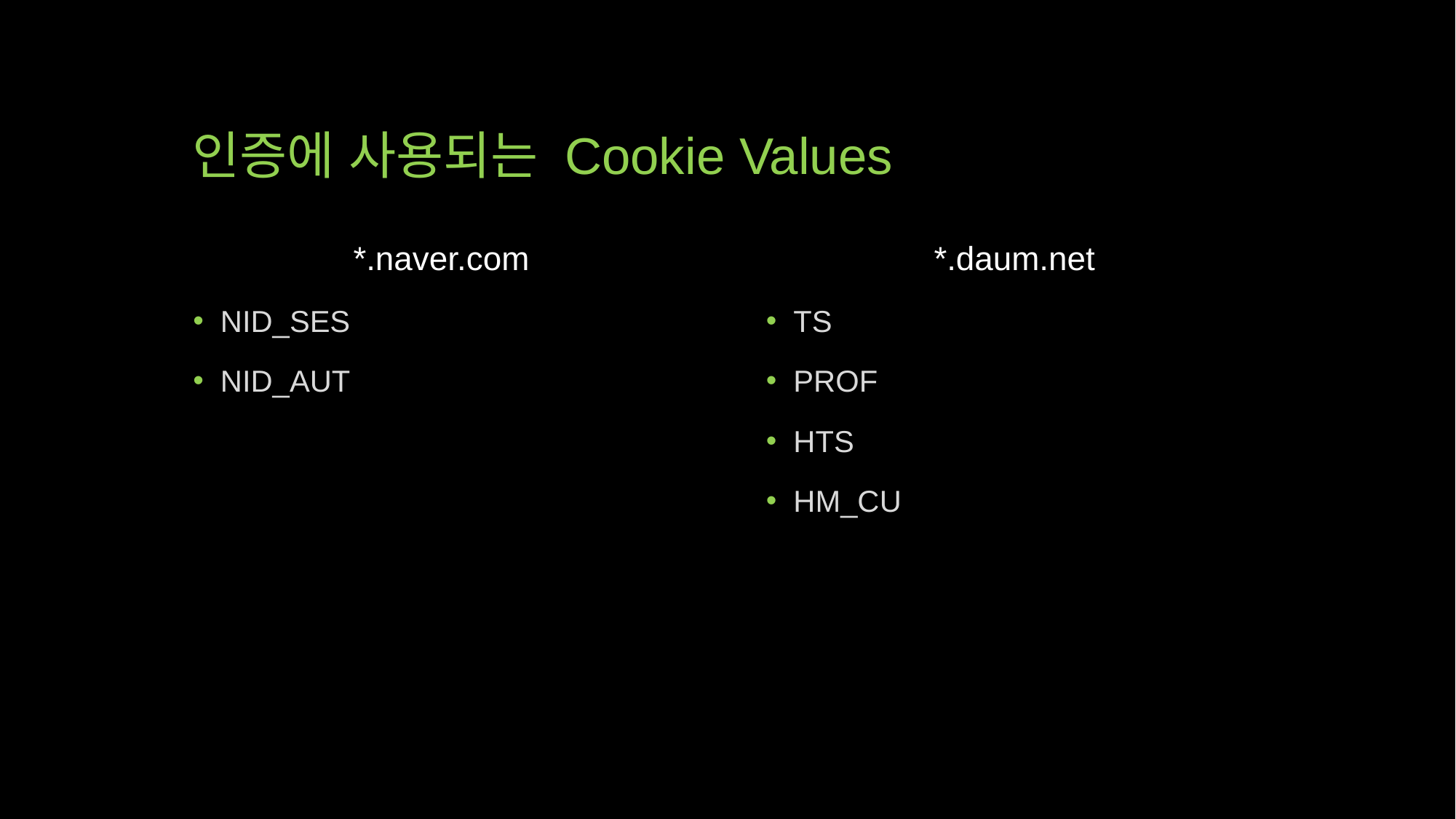

# 인증에 사용되는 Cookie Values
*.naver.com
*.daum.net
NID_SES
NID_AUT
TS
PROF
HTS
HM_CU